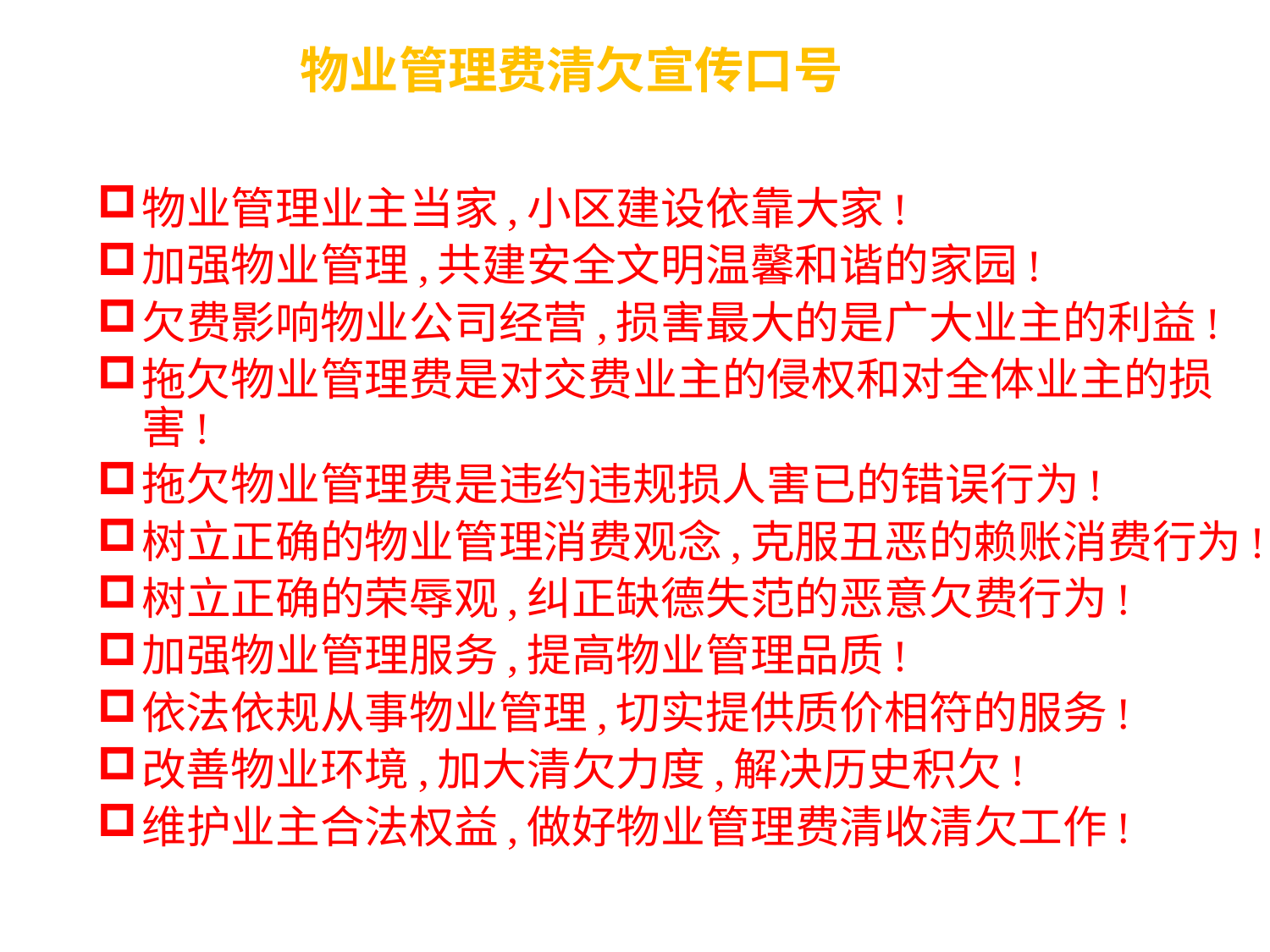

# 物业管理费清欠宣传口号
物业管理业主当家,小区建设依靠大家!
加强物业管理,共建安全文明温馨和谐的家园!
欠费影响物业公司经营,损害最大的是广大业主的利益!
拖欠物业管理费是对交费业主的侵权和对全体业主的损害!
拖欠物业管理费是违约违规损人害已的错误行为!
树立正确的物业管理消费观念,克服丑恶的赖账消费行为!
树立正确的荣辱观,纠正缺德失范的恶意欠费行为!
加强物业管理服务,提高物业管理品质!
依法依规从事物业管理,切实提供质价相符的服务!
改善物业环境,加大清欠力度,解决历史积欠!
维护业主合法权益,做好物业管理费清收清欠工作!